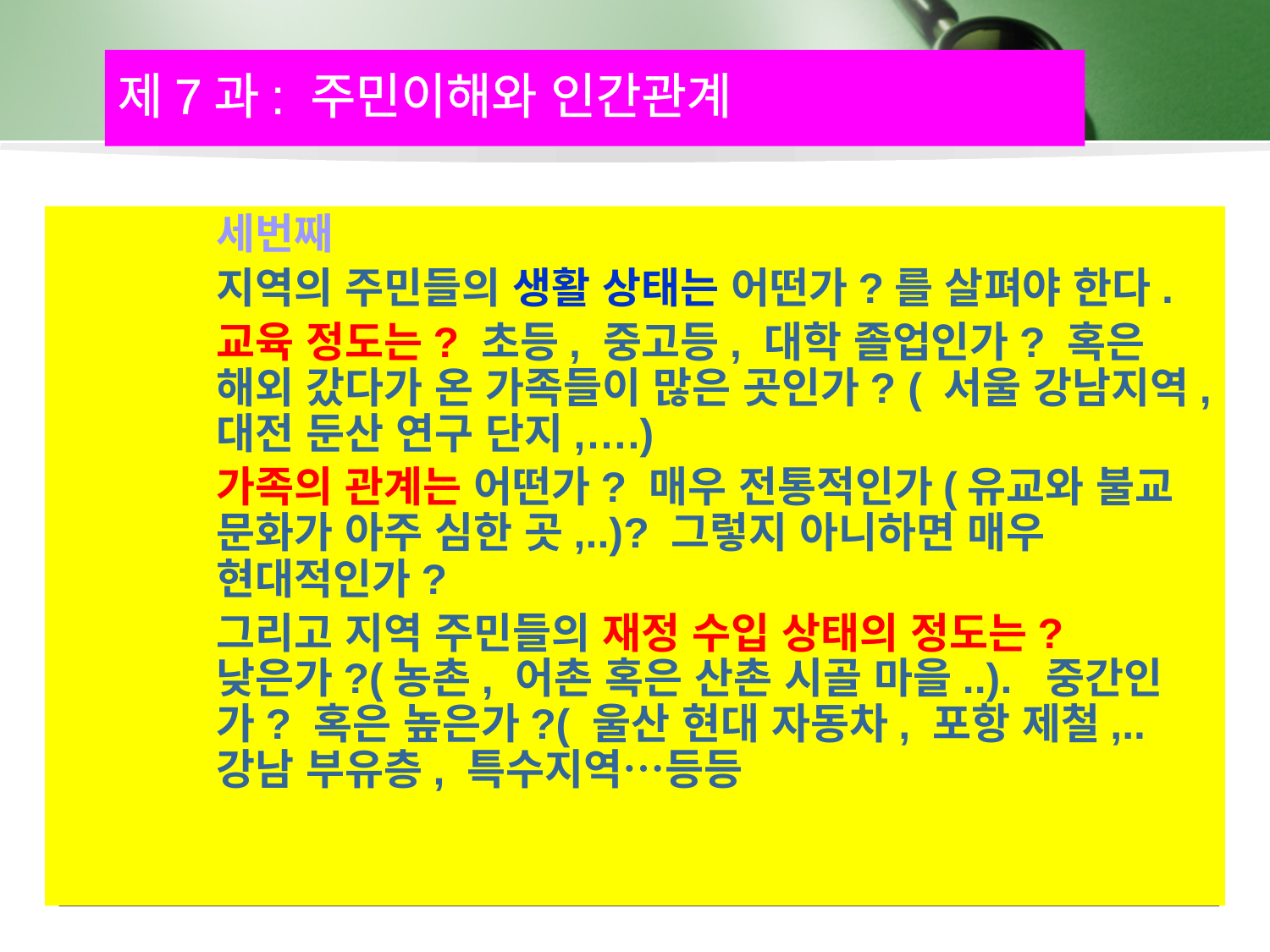

제7과: 주민이해와 인간관계
	세번째
	지역의 주민들의 생활 상태는 어떤가?를 살펴야 한다.
	교육 정도는? 초등, 중고등, 대학 졸업인가? 혹은 해외 갔다가 온 가족들이 많은 곳인가? ( 서울 강남지역, 대전 둔산 연구 단지,….)
	가족의 관계는 어떤가? 매우 전통적인가(유교와 불교 문화가 아주 심한 곳,..)? 그렇지 아니하면 매우 현대적인가?
	그리고 지역 주민들의 재정 수입 상태의 정도는?  낮은가?(농촌, 어촌 혹은 산촌 시골 마을..).  중간인가? 혹은 높은가?( 울산 현대 자동차, 포항 제철,..강남 부유층, 특수지역…등등